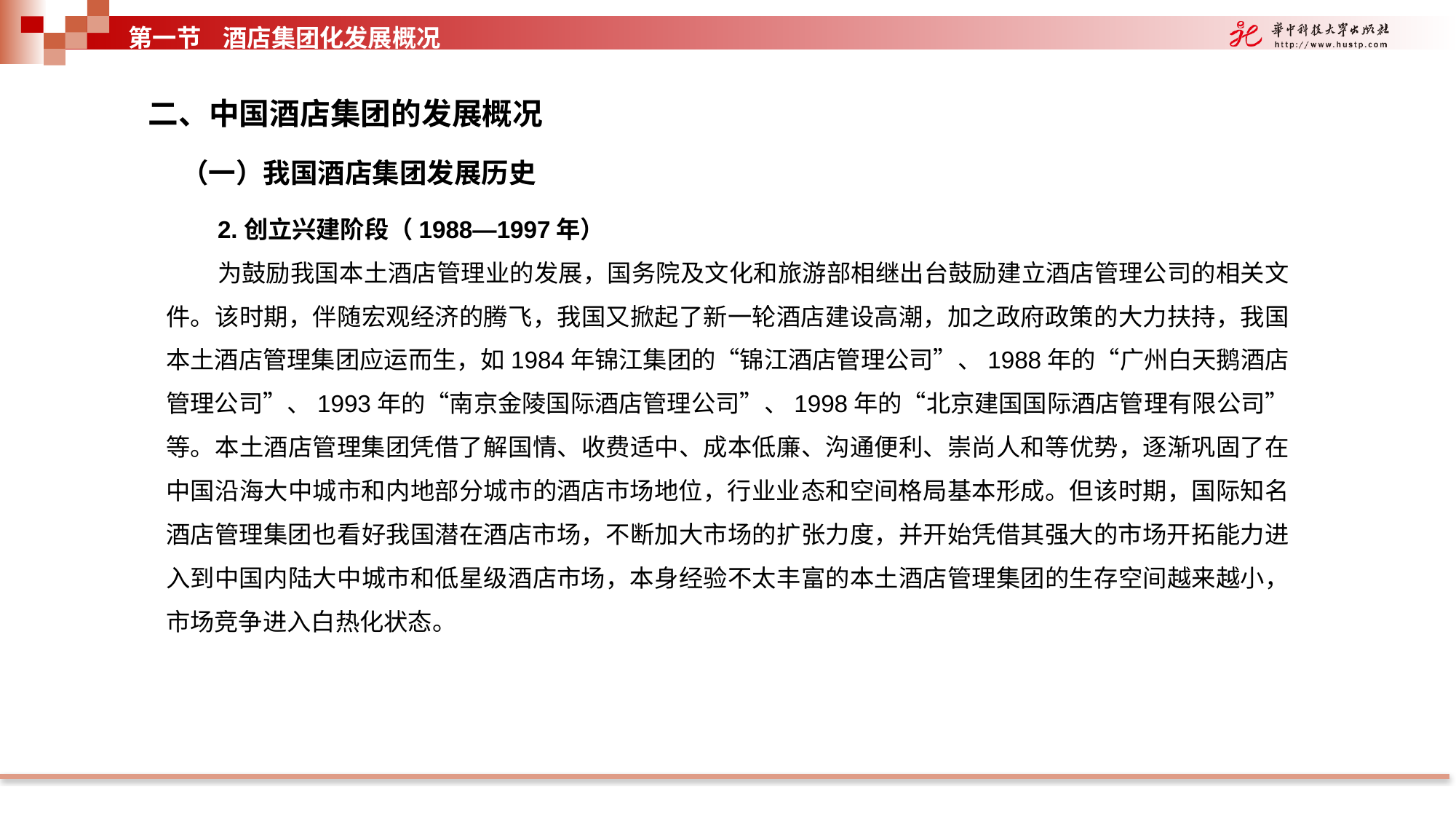

第一节    酒店集团化发展概况
二、中国酒店集团的发展概况
（一）我国酒店集团发展历史
2.创立兴建阶段（1988—1997年）
为鼓励我国本土酒店管理业的发展，国务院及文化和旅游部相继出台鼓励建立酒店管理公司的相关文件。该时期，伴随宏观经济的腾飞，我国又掀起了新一轮酒店建设高潮，加之政府政策的大力扶持，我国本土酒店管理集团应运而生，如1984年锦江集团的“锦江酒店管理公司”、1988年的“广州白天鹅酒店管理公司”、1993年的“南京金陵国际酒店管理公司”、1998年的“北京建国国际酒店管理有限公司”等。本土酒店管理集团凭借了解国情、收费适中、成本低廉、沟通便利、崇尚人和等优势，逐渐巩固了在中国沿海大中城市和内地部分城市的酒店市场地位，行业业态和空间格局基本形成。但该时期，国际知名酒店管理集团也看好我国潜在酒店市场，不断加大市场的扩张力度，并开始凭借其强大的市场开拓能力进入到中国内陆大中城市和低星级酒店市场，本身经验不太丰富的本土酒店管理集团的生存空间越来越小，市场竞争进入白热化状态。